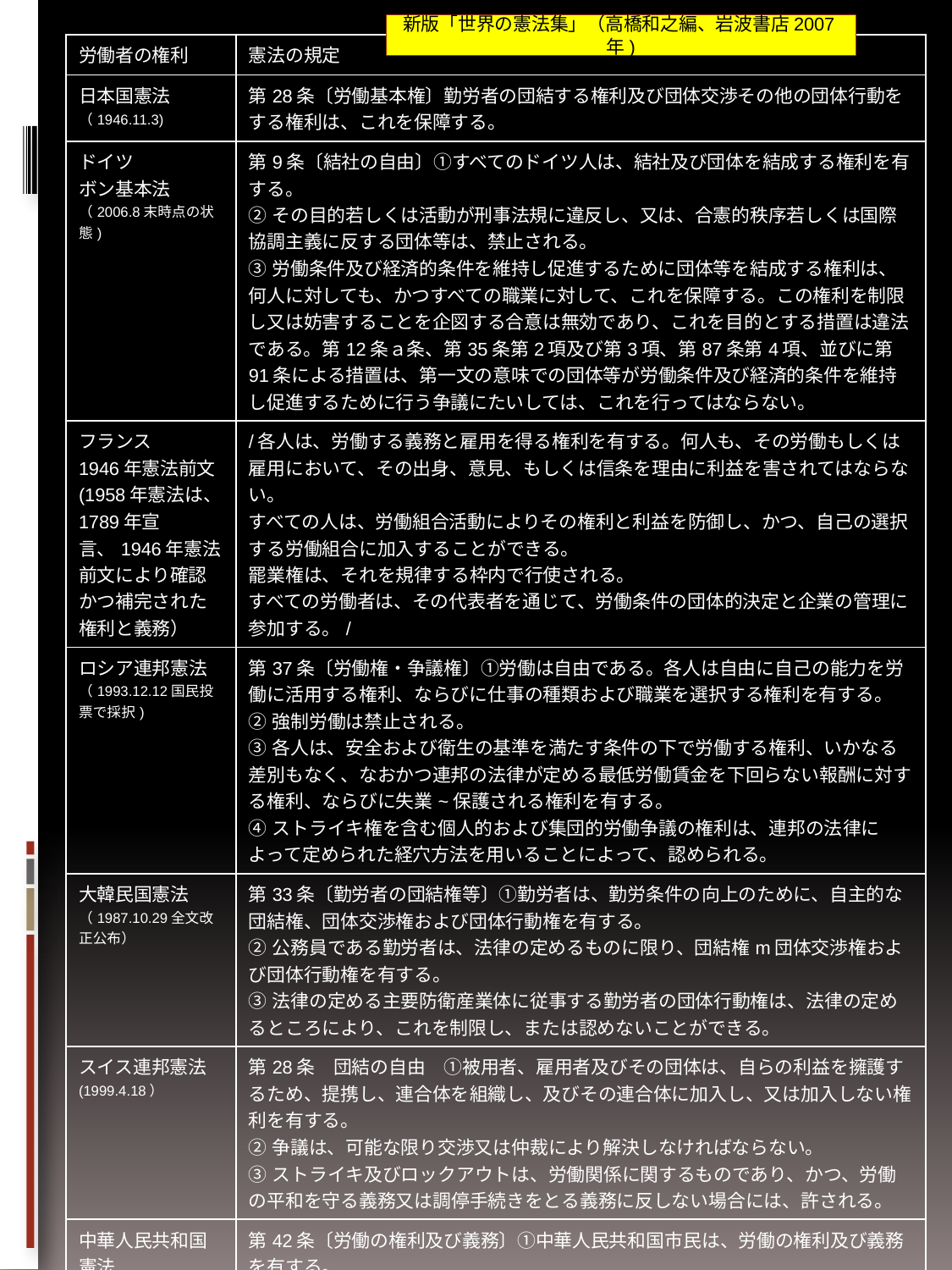

新版「世界の憲法集」（高橋和之編、岩波書店2007年)
| 労働者の権利 | 憲法の規定 |
| --- | --- |
| 日本国憲法 （1946.11.3) | 第28条〔労働基本権〕勤労者の団結する権利及び団体交渉その他の団体行動をする権利は、これを保障する。 |
| ドイツ　 ボン基本法 （2006.8末時点の状態) | 第9条〔結社の自由〕①すべてのドイツ人は、結社及び団体を結成する権利を有する。 ②その目的若しくは活動が刑事法規に違反し、又は、合憲的秩序若しくは国際協調主義に反する団体等は、禁止される。 ③労働条件及び経済的条件を維持し促進するために団体等を結成する権利は、何人に対しても、かつすべての職業に対して、これを保障する。この権利を制限し又は妨害することを企図する合意は無効であり、これを目的とする措置は違法である。第12条ａ条、第35条第2項及び第3項、第87条第4項、並びに第91条による措置は、第一文の意味での団体等が労働条件及び経済的条件を維持し促進するために行う争議にたいしては、これを行ってはならない。 |
| フランス 1946年憲法前文 (1958年憲法は、1789年宣言、1946年憲法前文により確認かつ補完された権利と義務） | /各人は、労働する義務と雇用を得る権利を有する。何人も、その労働もしくは雇用において、その出身、意見、もしくは信条を理由に利益を害されてはならない。 すべての人は、労働組合活動によりその権利と利益を防御し、かつ、自己の選択する労働組合に加入することができる。 罷業権は、それを規律する枠内で行使される。 すべての労働者は、その代表者を通じて、労働条件の団体的決定と企業の管理に参加する。/ |
| ロシア連邦憲法 （1993.12.12国民投票で採択) | 第37条〔労働権・争議権〕①労働は自由である。各人は自由に自己の能力を労働に活用する権利、ならびに仕事の種類および職業を選択する権利を有する。 ②強制労働は禁止される。 ③各人は、安全および衛生の基準を満たす条件の下で労働する権利、いかなる差別もなく、なおかつ連邦の法律が定める最低労働賃金を下回らない報酬に対する権利、ならびに失業~保護される権利を有する。 ④ストライキ権を含む個人的および集団的労働争議の権利は、連邦の法律によって定められた経穴方法を用いることによって、認められる。 |
| 大韓民国憲法 （1987.10.29全文改正公布） | 第33条〔勤労者の団結権等〕①勤労者は、勤労条件の向上のために、自主的な団結権、団体交渉権および団体行動権を有する。 ②公務員である勤労者は、法律の定めるものに限り、団結権m団体交渉権および団体行動権を有する。 ③法律の定める主要防衛産業体に従事する勤労者の団体行動権は、法律の定めるところにより、これを制限し、または認めないことができる。 |
| スイス連邦憲法 (1999.4.18） | 第28条　団結の自由　①被用者、雇用者及びその団体は、自らの利益を擁護するため、提携し、連合体を組織し、及びその連合体に加入し、又は加入しない権利を有する。 ②争議は、可能な限り交渉又は仲裁により解決しなければならない。 ③ストライキ及びロックアウトは、労働関係に関するものであり、かつ、労働の平和を守る義務又は調停手続きをとる義務に反しない場合には、許される。 |
| 中華人民共和国憲法 （2004.3.24第10期全国人民代表大会第2回会議) | 第42条〔労働の権利及び義務〕①中華人民共和国市民は、労働の権利及び義務を有する。 ②国家は、各種の手段を通して、労働就業条件を創造し、労働者保護を強め、労働条件を改善し、かつ、生産を発展させるという基礎において、労働報酬及び福利待遇を向上させる。 ③労働は、労働能力を有する一切の市民の光栄ある職責である。国有企業及び都市。農村集団経済組織の労働者は、すべて国家の主人公の態度を以て、自己の労働に対さなければならない。国家は、社会主義的労働競争を提唱し、模範勤労労働に従事することを提唱する。 ④国家は就業前の市民に対して必要な労働就業訓練を行う。 |
#